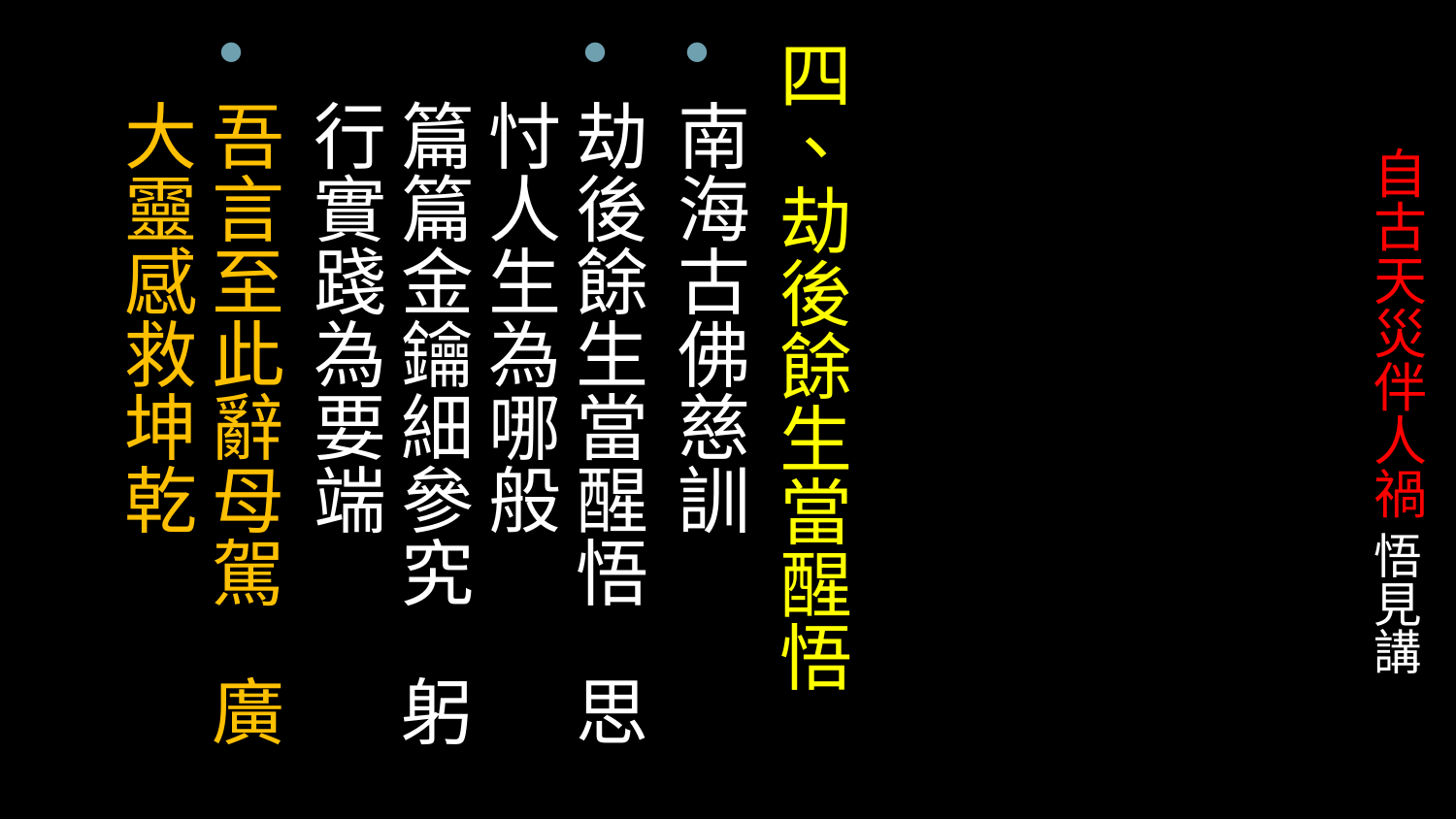

四、劫後餘生當醒悟
南海古佛慈訓
劫後餘生當醒悟    思忖人生為哪般
篇篇金鑰細參究    躬行實踐為要端
吾言至此辭母駕    廣大靈感救坤乾

# 自古天災伴人禍 悟見講